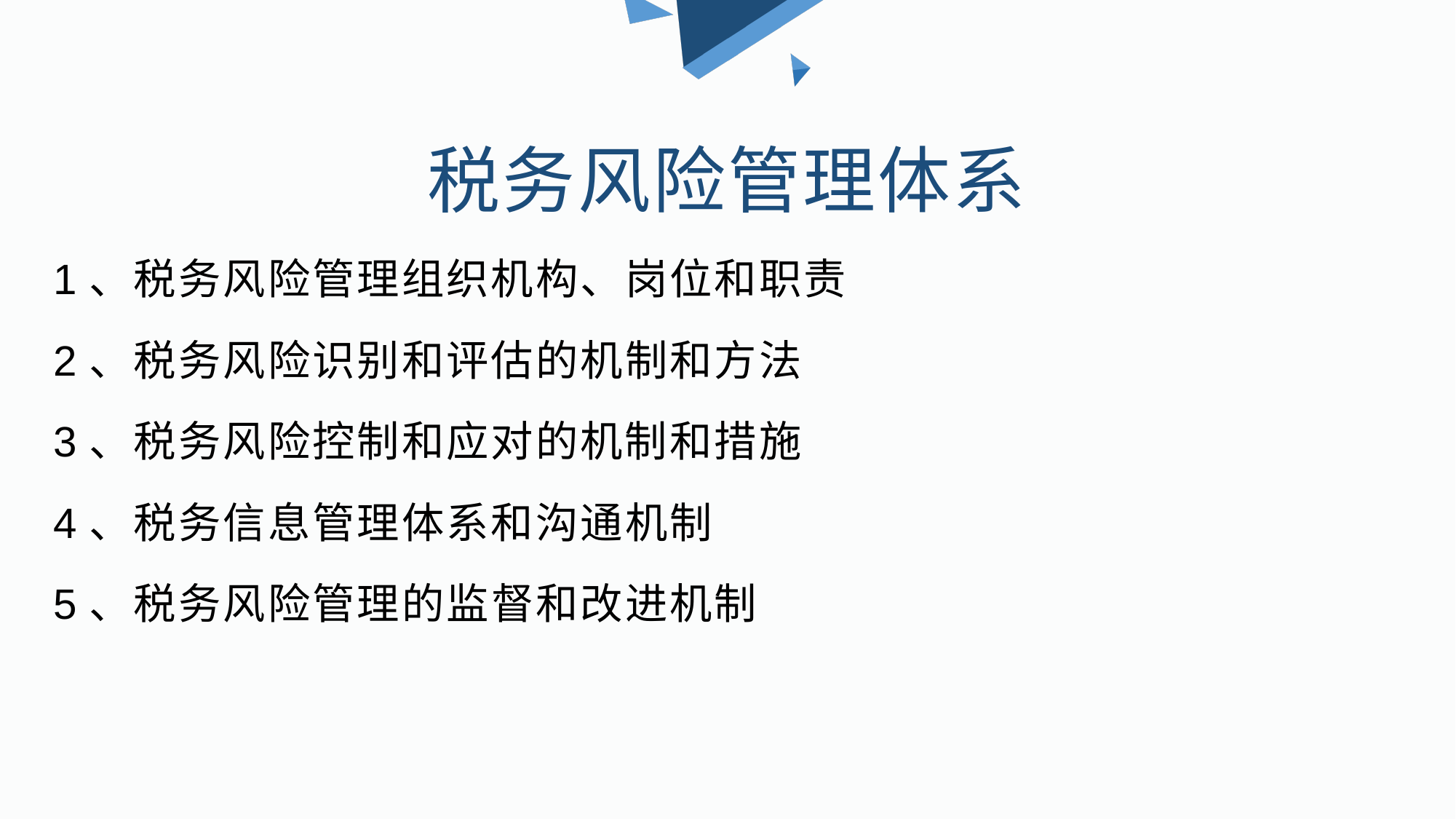

税务风险管理体系
1、税务风险管理组织机构、岗位和职责
2、税务风险识别和评估的机制和方法
3、税务风险控制和应对的机制和措施
4、税务信息管理体系和沟通机制
5、税务风险管理的监督和改进机制

41